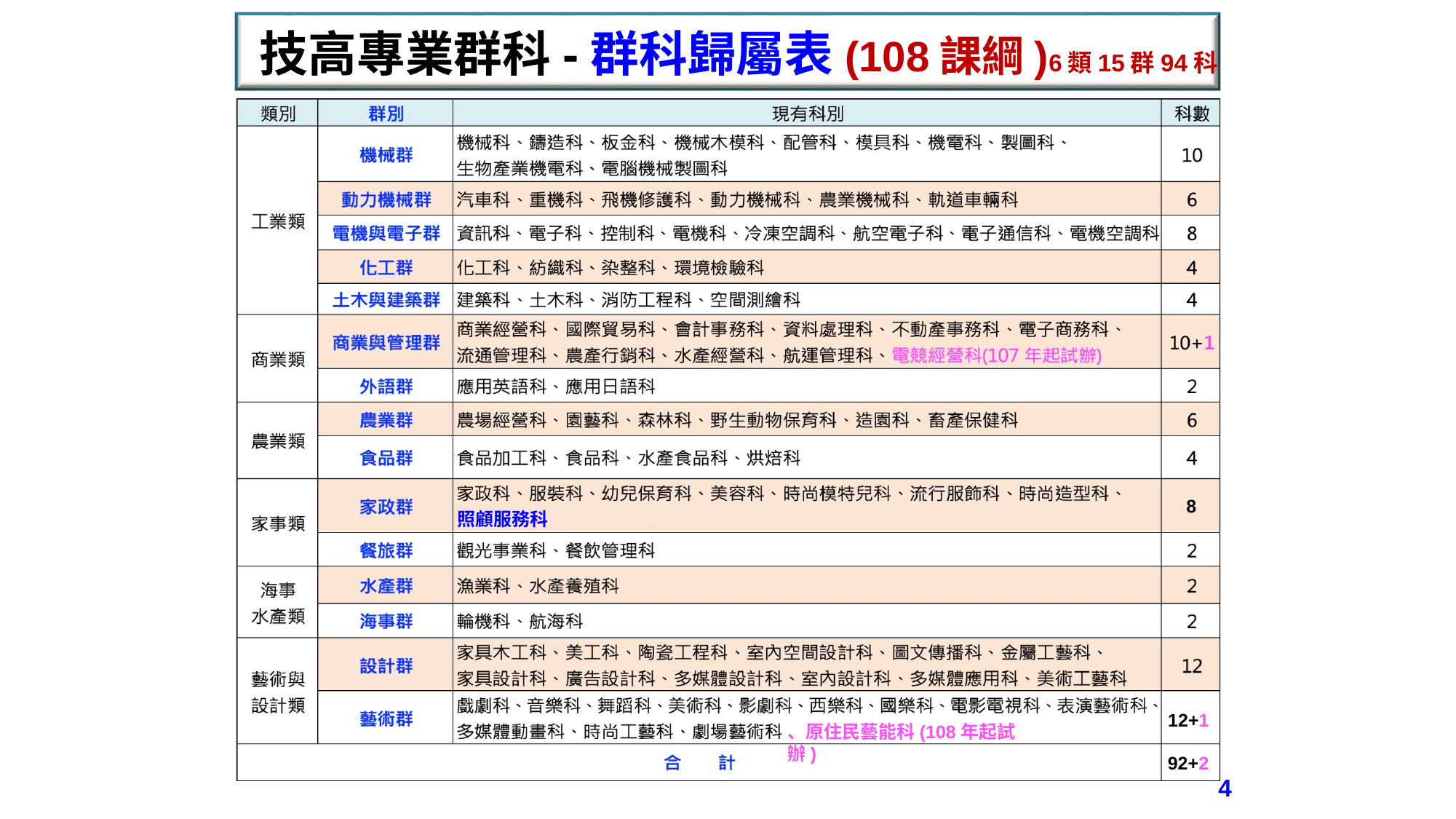

# 技高專業群科-群科歸屬表(108課綱)6類15群94科

8
照顧服務科
12+1
、原住民藝能科(108年起試辦)
92+2
4